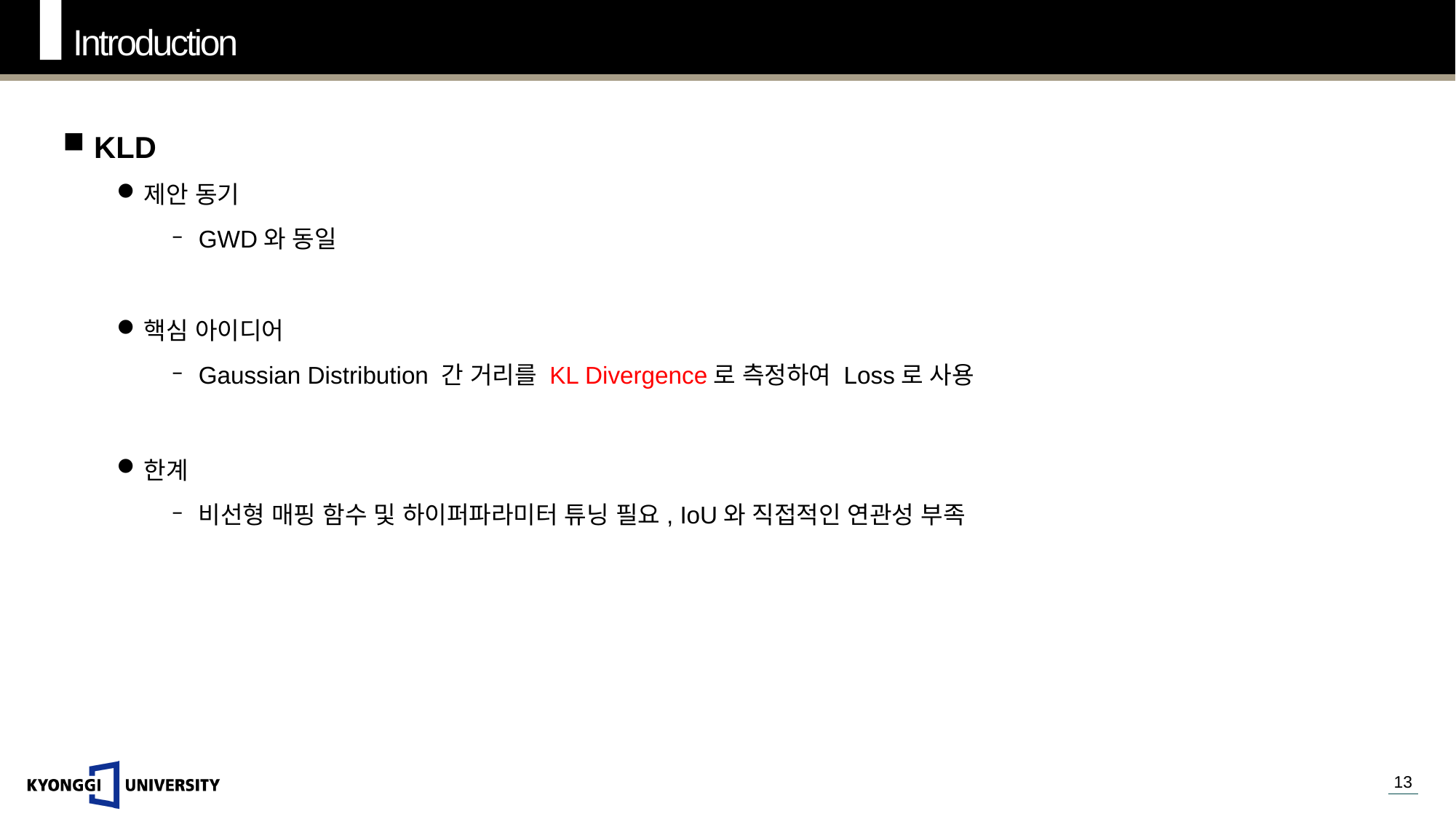

Introduction
KLD
제안 동기
GWD와 동일

핵심 아이디어
Gaussian Distribution 간 거리를 KL Divergence로 측정하여 Loss로 사용

한계
비선형 매핑 함수 및 하이퍼파라미터 튜닝 필요, IoU와 직접적인 연관성 부족